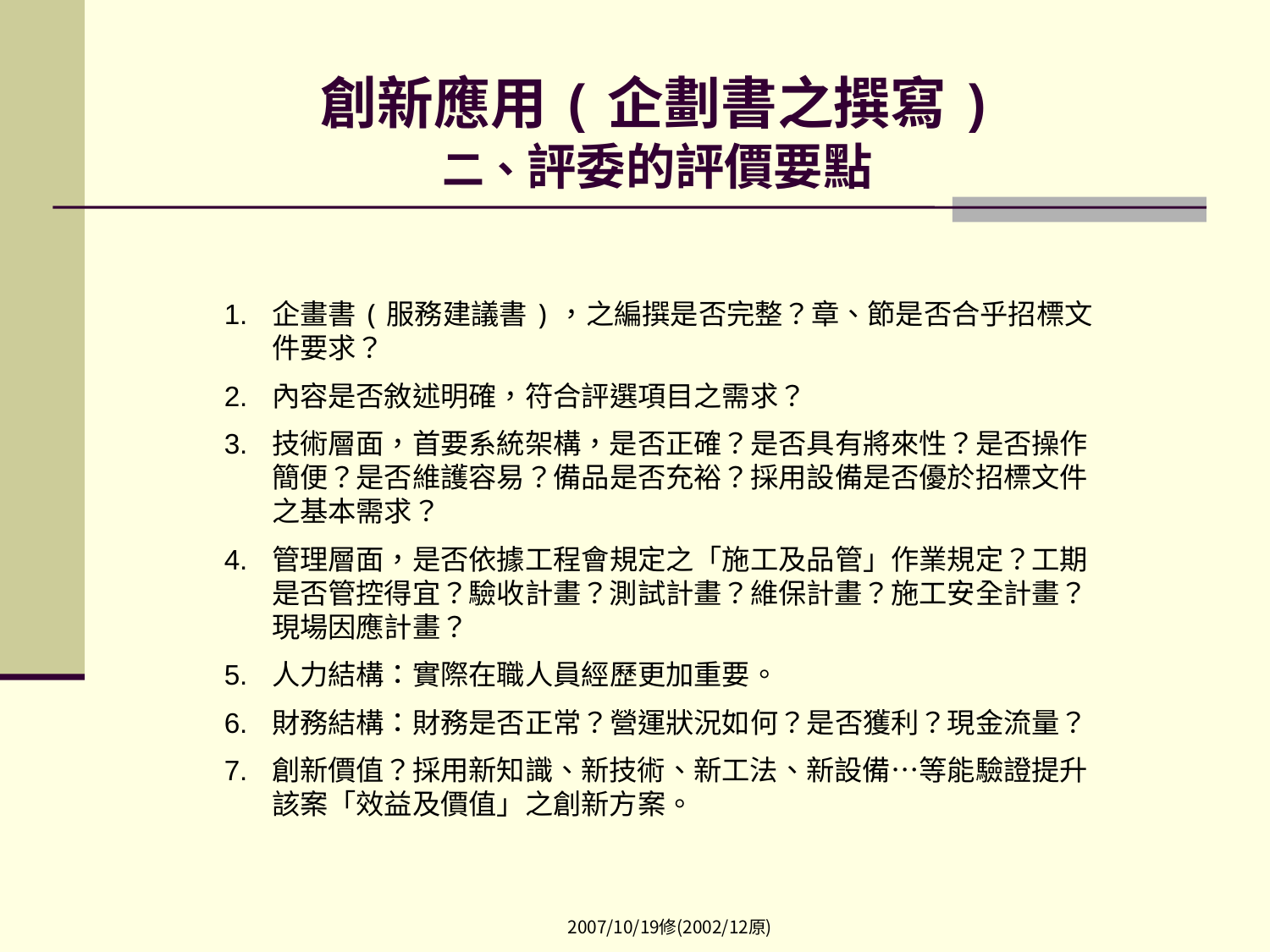

# 創新應用(企劃書之撰寫) 二、評委的評價要點
企畫書(服務建議書)，之編撰是否完整？章、節是否合乎招標文件要求？
內容是否敘述明確，符合評選項目之需求？
技術層面，首要系統架構，是否正確？是否具有將來性？是否操作簡便？是否維護容易？備品是否充裕？採用設備是否優於招標文件之基本需求？
管理層面，是否依據工程會規定之「施工及品管」作業規定？工期是否管控得宜？驗收計畫？測試計畫？維保計畫？施工安全計畫？現場因應計畫？
人力結構：實際在職人員經歷更加重要。
財務結構：財務是否正常？營運狀況如何？是否獲利？現金流量？
創新價值？採用新知識、新技術、新工法、新設備…等能驗證提升該案「效益及價值」之創新方案。
2007/10/19修(2002/12原)